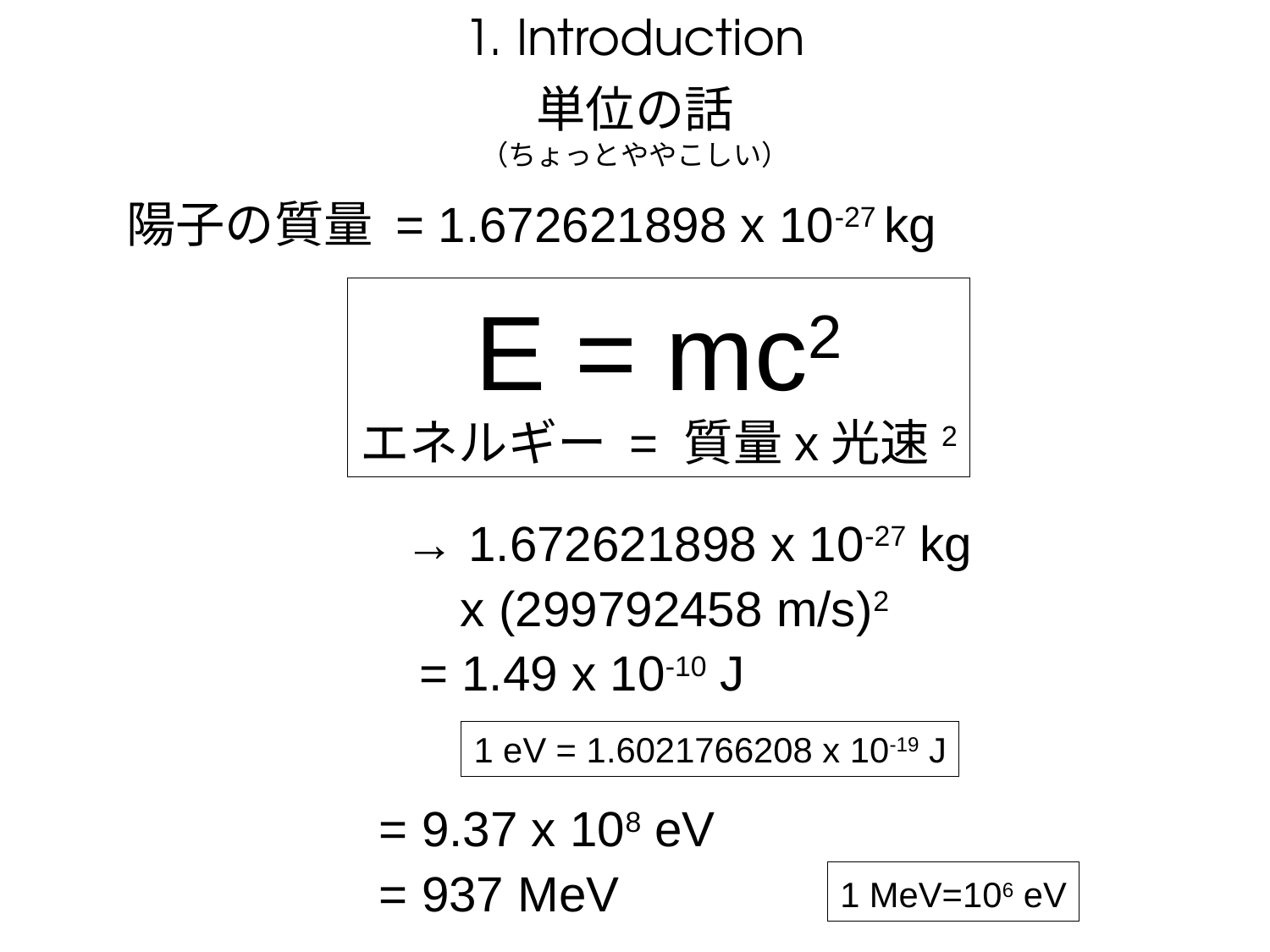

1. Introduction
単位の話
（ちょっとややこしい）
陽子の質量 = 1.672621898 x 10-27 kg
E = mc2
エネルギー = 質量x光速2
→ 1.672621898 x 10-27 kg
    x (299792458 m/s)2
 = 1.49 x 10-10 J
1 eV = 1.6021766208 x 10-19 J
= 9.37 x 108 eV
= 937 MeV
1 MeV=106 eV